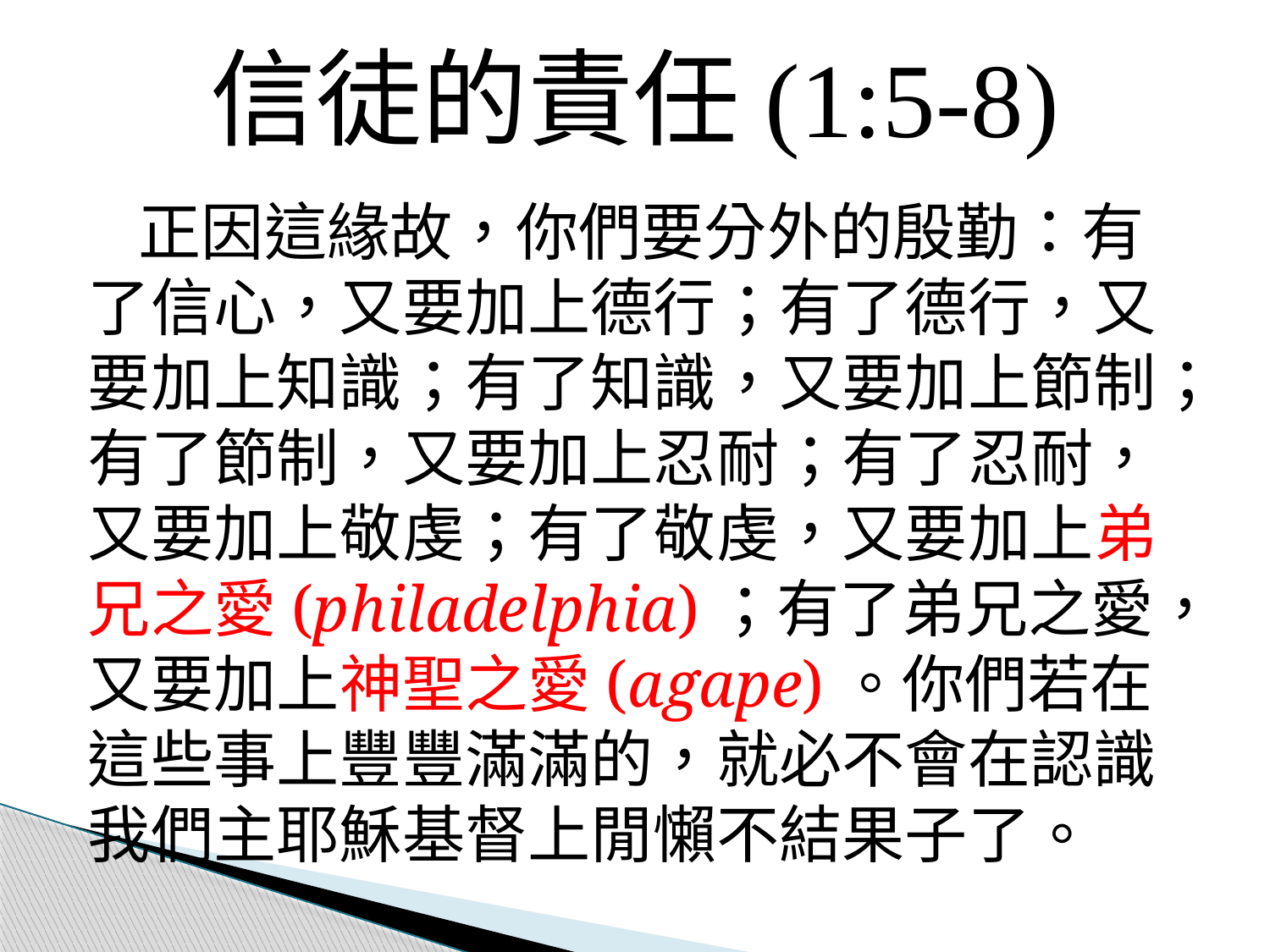

# 信徒的責任(1:5-8)
     正因這緣故，你們要分外的殷勤：有了信心，又要加上德行；有了德行，又要加上知識；有了知識，又要加上節制；有了節制，又要加上忍耐；有了忍耐，又要加上敬虔；有了敬虔，又要加上弟兄之愛(philadelphia)；有了弟兄之愛，又要加上神聖之愛(agape)。你們若在這些事上豐豐滿滿的，就必不會在認識我們主耶穌基督上閒懶不結果子了。